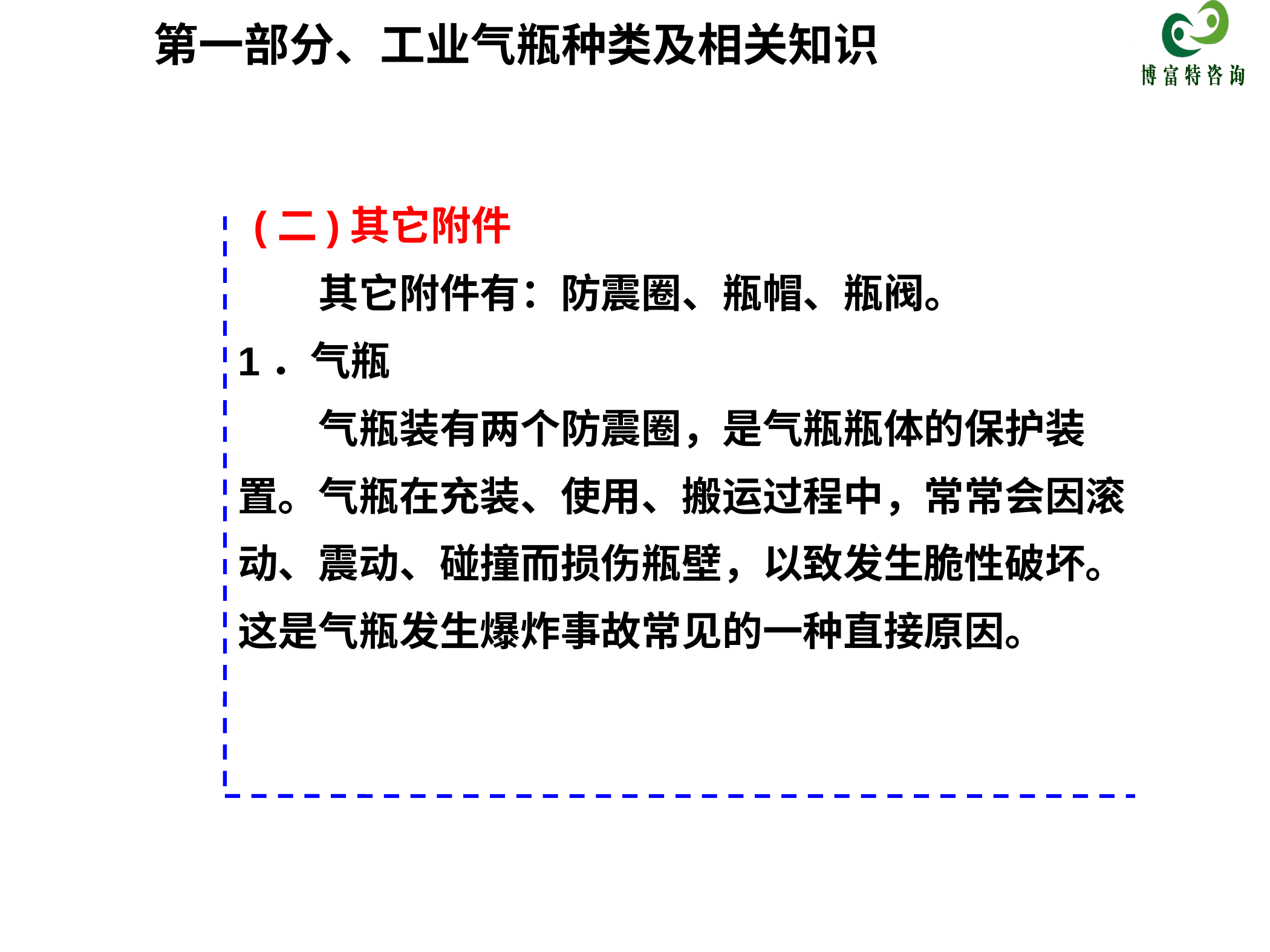

第一部分、工业气瓶种类及相关知识
　(二)其它附件
　　其它附件有：防震圈、瓶帽、瓶阀。
1．气瓶
　　气瓶装有两个防震圈，是气瓶瓶体的保护装置。气瓶在充装、使用、搬运过程中，常常会因滚动、震动、碰撞而损伤瓶壁，以致发生脆性破坏。这是气瓶发生爆炸事故常见的一种直接原因。